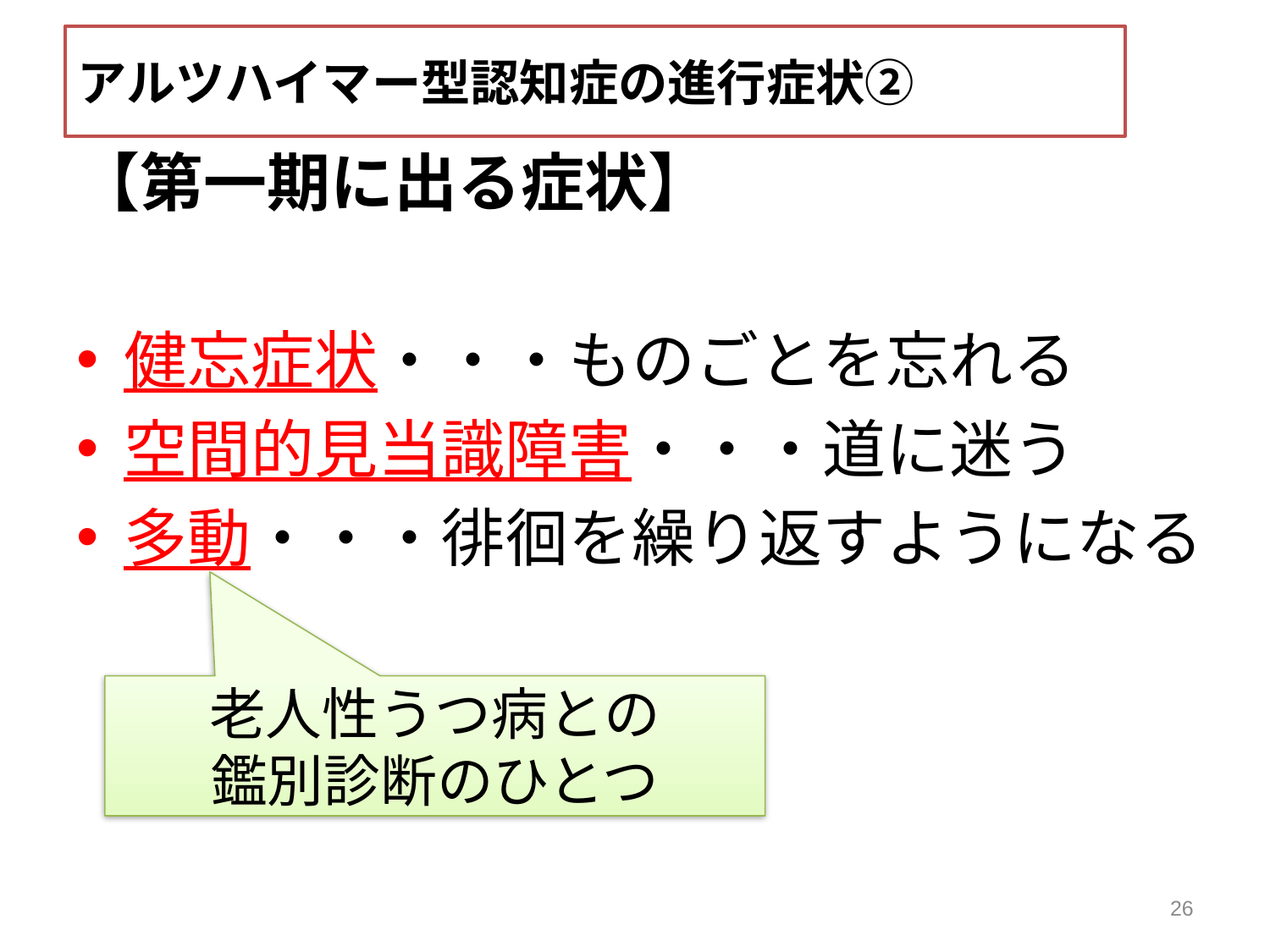

アルツハイマー型認知症の進行症状②
【第一期に出る症状】

健忘症状・・・ものごとを忘れる
空間的見当識障害・・・道に迷う
多動・・・徘徊を繰り返すようになる

老人性うつ病との
鑑別診断のひとつ
26